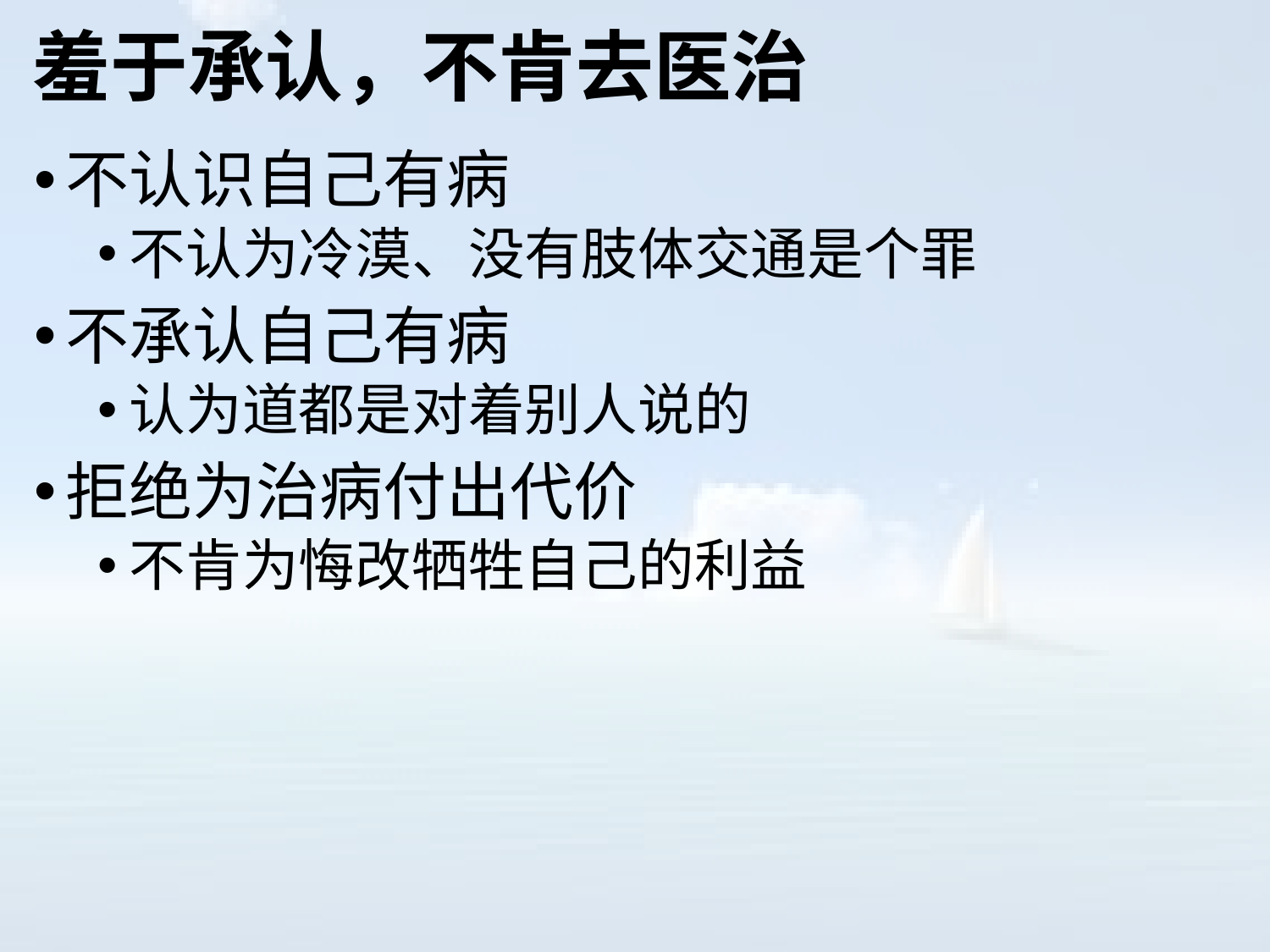

# 羞于承认，不肯去医治
不认识自己有病
不认为冷漠、没有肢体交通是个罪
不承认自己有病
认为道都是对着别人说的
拒绝为治病付出代价
不肯为悔改牺牲自己的利益